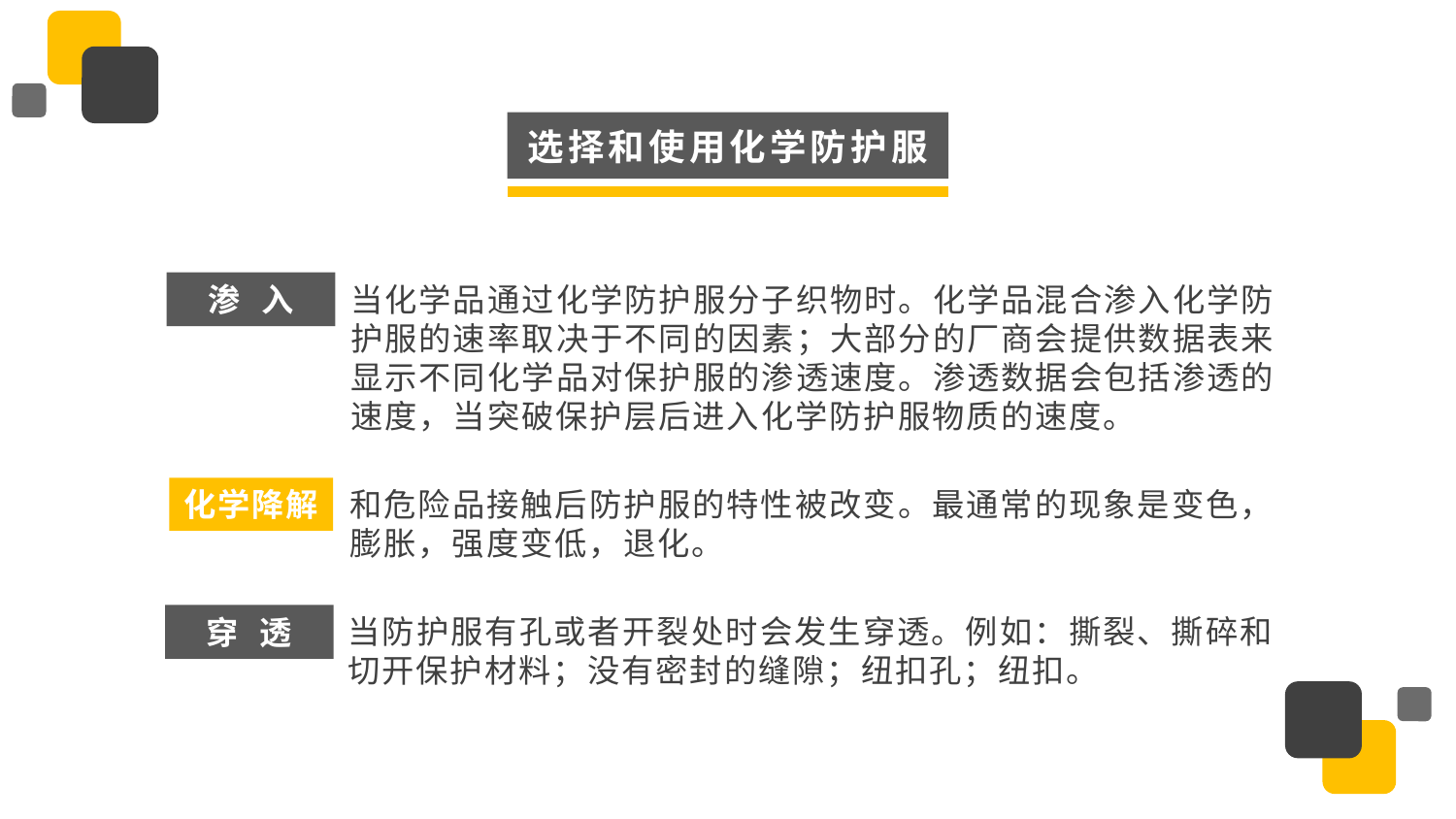

选择和使用化学防护服
渗  入
当化学品通过化学防护服分子织物时。化学品混合渗入化学防护服的速率取决于不同的因素；大部分的厂商会提供数据表来显示不同化学品对保护服的渗透速度。渗透数据会包括渗透的速度，当突破保护层后进入化学防护服物质的速度。
和危险品接触后防护服的特性被改变。最通常的现象是变色，膨胀，强度变低，退化。
化学降解
穿  透
当防护服有孔或者开裂处时会发生穿透。例如：撕裂、撕碎和切开保护材料；没有密封的缝隙；纽扣孔；纽扣。